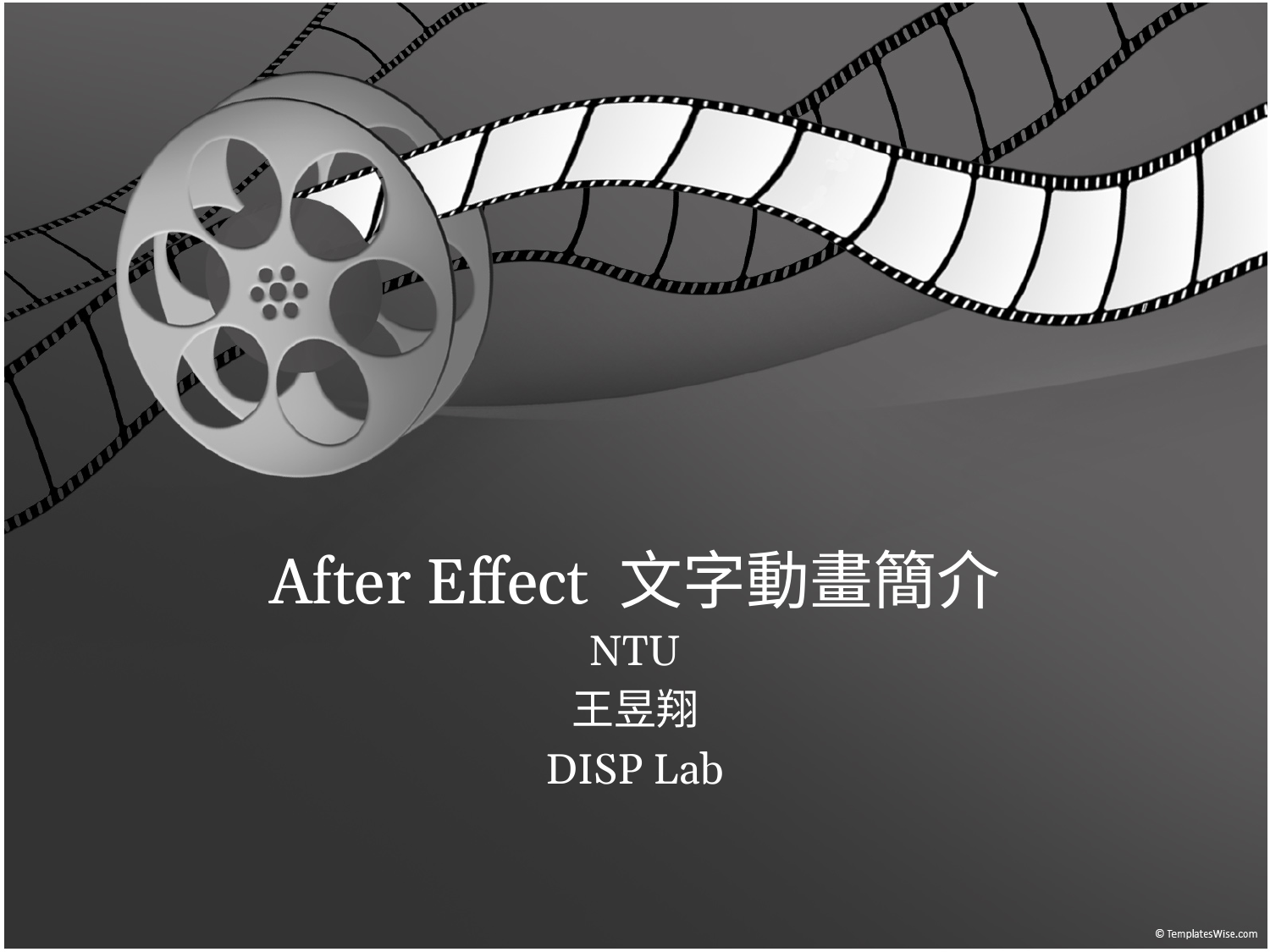

# After Effect 文字動畫簡介
NTU
王昱翔
DISP Lab